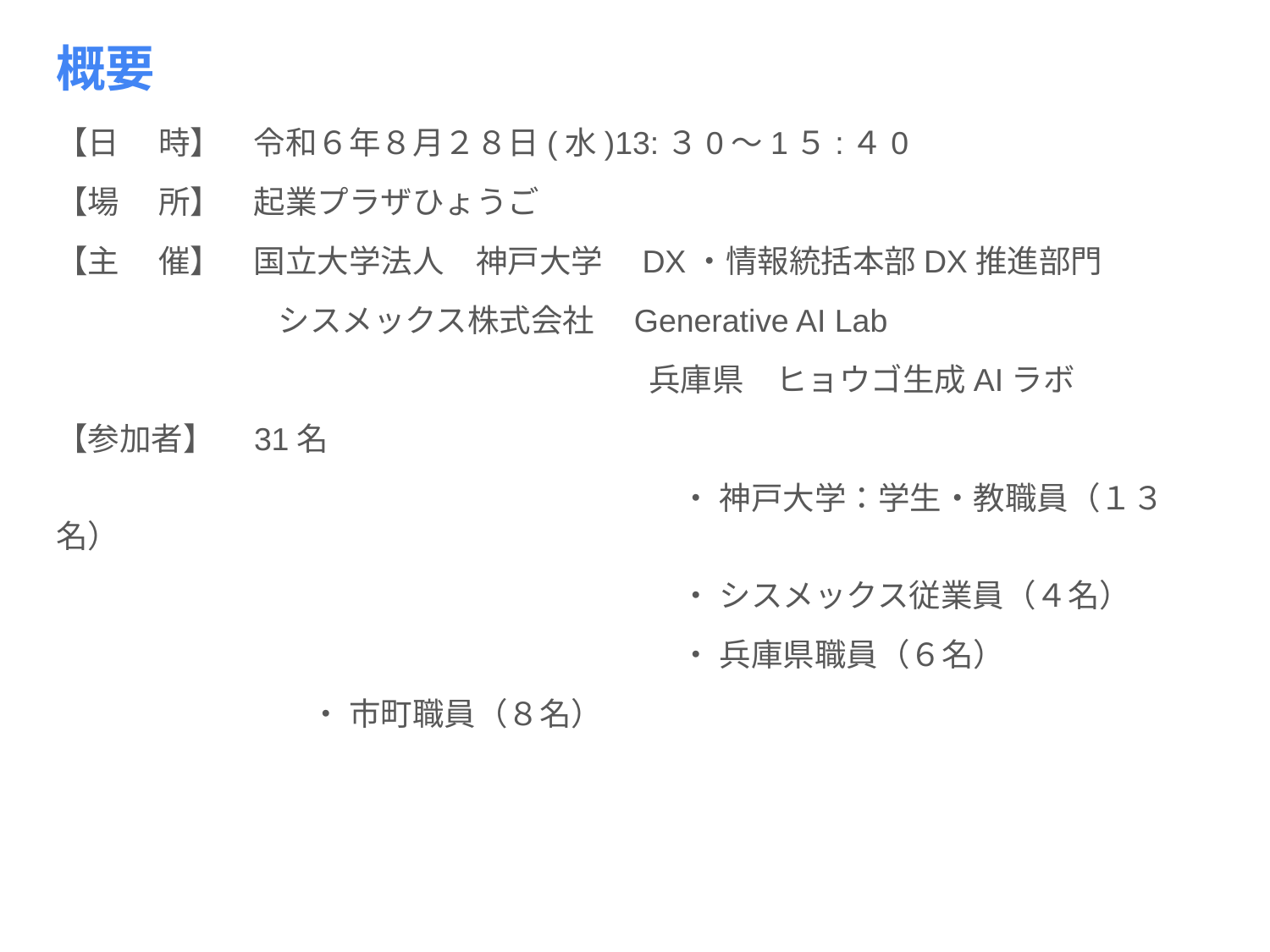

# 概要
【日　 時】　令和６年８月２８日(水)13:３0～1５:４0
【場　 所】　起業プラザひょうご
【主　 催】　国立大学法人　神戸大学　DX・情報統括本部DX推進部門
　　　　　　　シスメックス株式会社　Generative AI Lab
	　兵庫県　ヒョウゴ生成AIラボ
【参加者】　31名
　　	　　・ 神戸大学：学生・教職員（１３名）
　　	　　・ シスメックス従業員（４名）
　  	　　・ 兵庫県職員（６名）
　　　　　　　　・ 市町職員（８名）